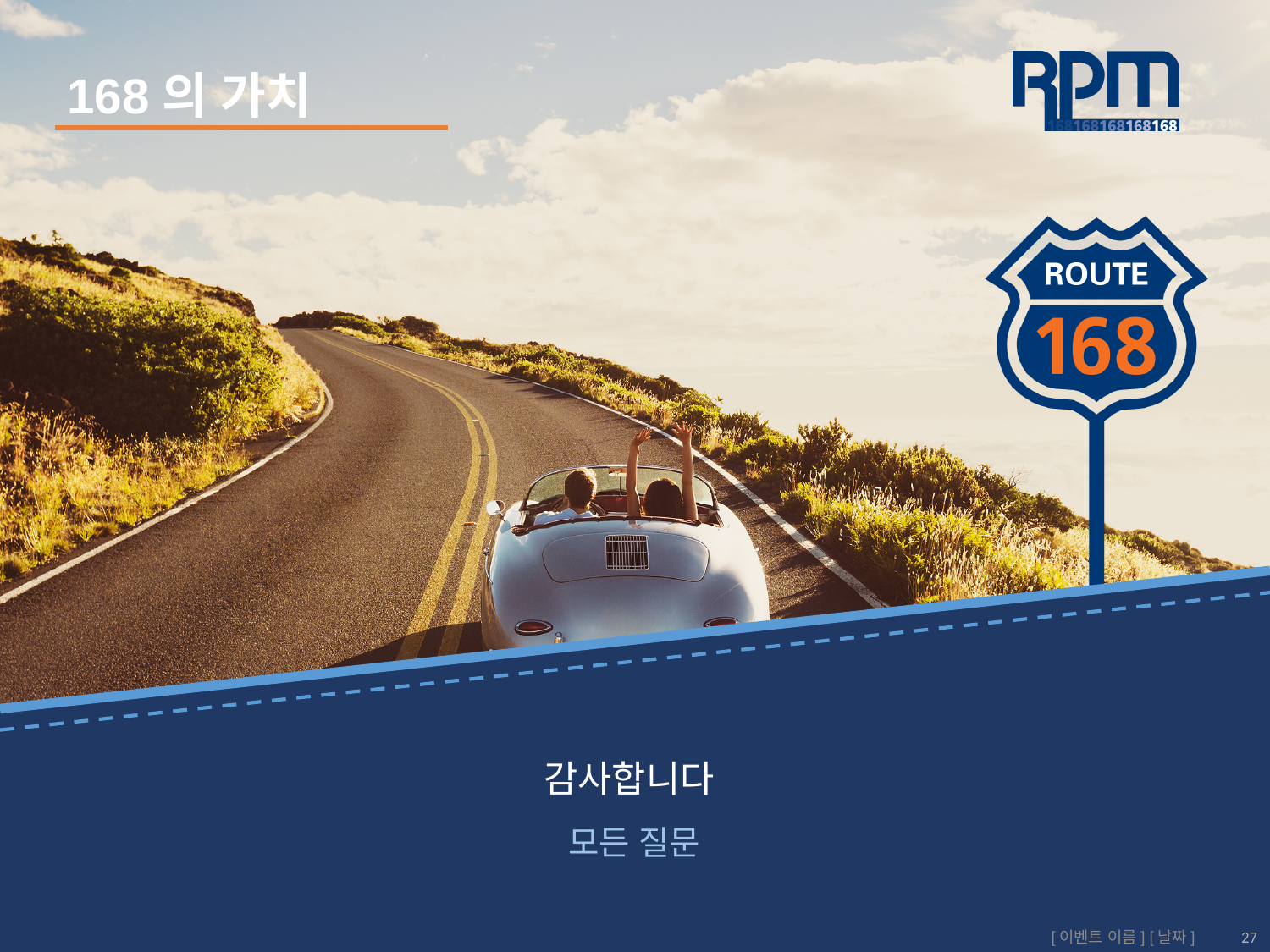

# 감사합니다
모든 질문
[이벤트 이름] [날짜]
27